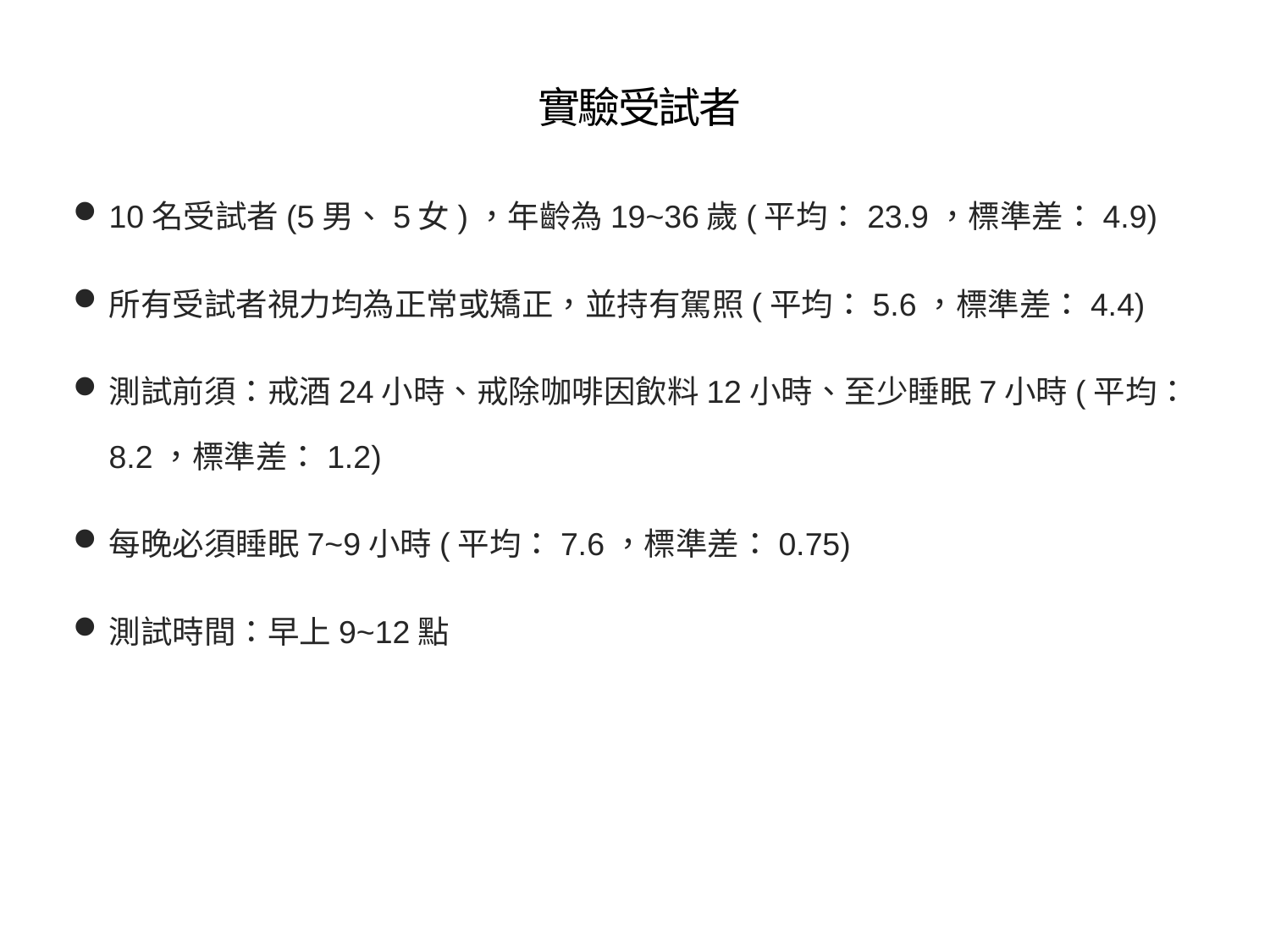

# 實驗受試者
10名受試者(5男、5女)，年齡為19~36歲(平均：23.9，標準差：4.9)
所有受試者視力均為正常或矯正，並持有駕照(平均：5.6，標準差：4.4)
測試前須：戒酒24小時、戒除咖啡因飲料12小時、至少睡眠7小時(平均：8.2，標準差：1.2)
每晚必須睡眠7~9小時(平均：7.6，標準差：0.75)
測試時間：早上9~12點